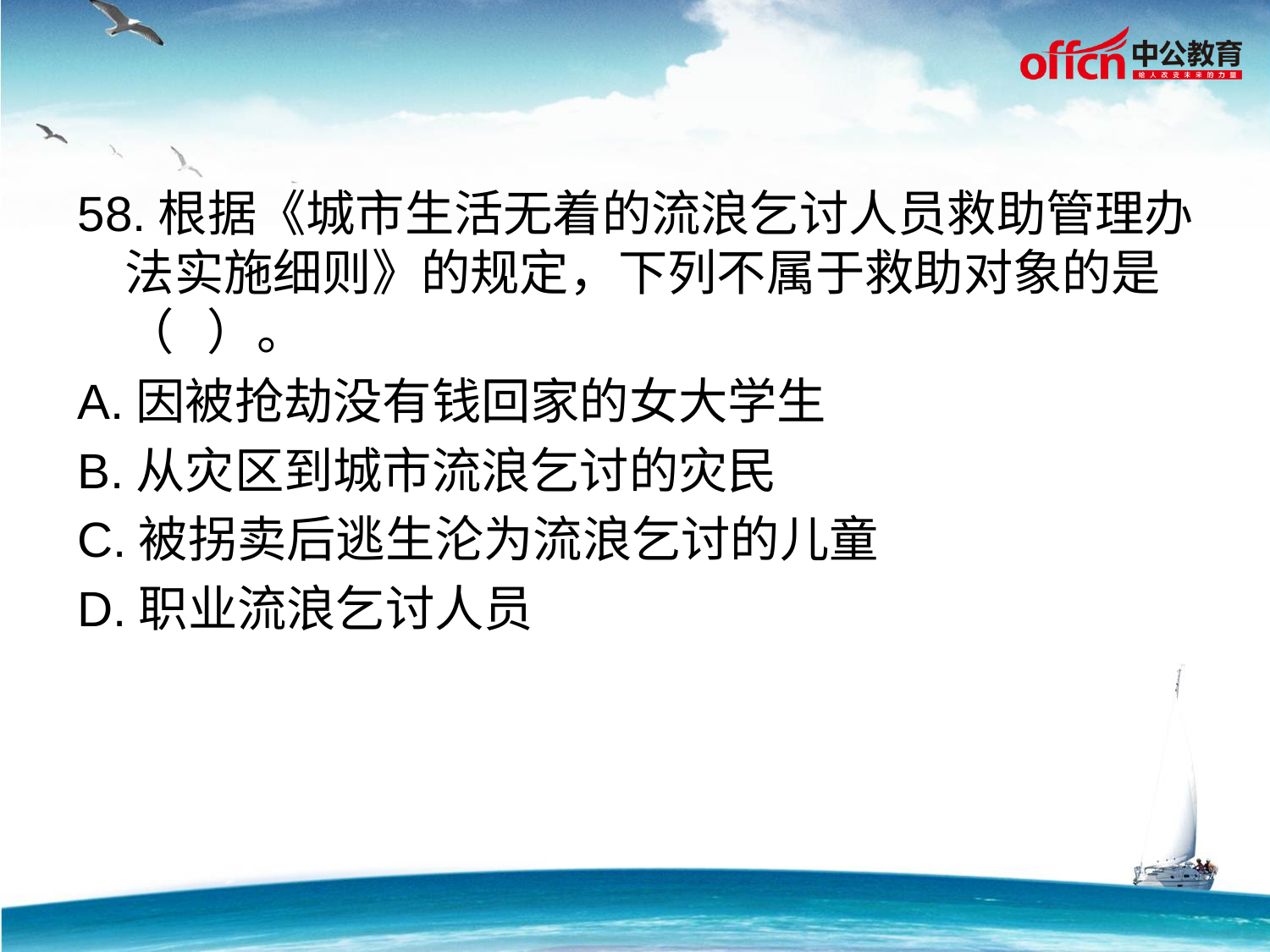

58.根据《城市生活无着的流浪乞讨人员救助管理办法实施细则》的规定，下列不属于救助对象的是（   ）。
A.因被抢劫没有钱回家的女大学生
B.从灾区到城市流浪乞讨的灾民
C.被拐卖后逃生沦为流浪乞讨的儿童
D.职业流浪乞讨人员